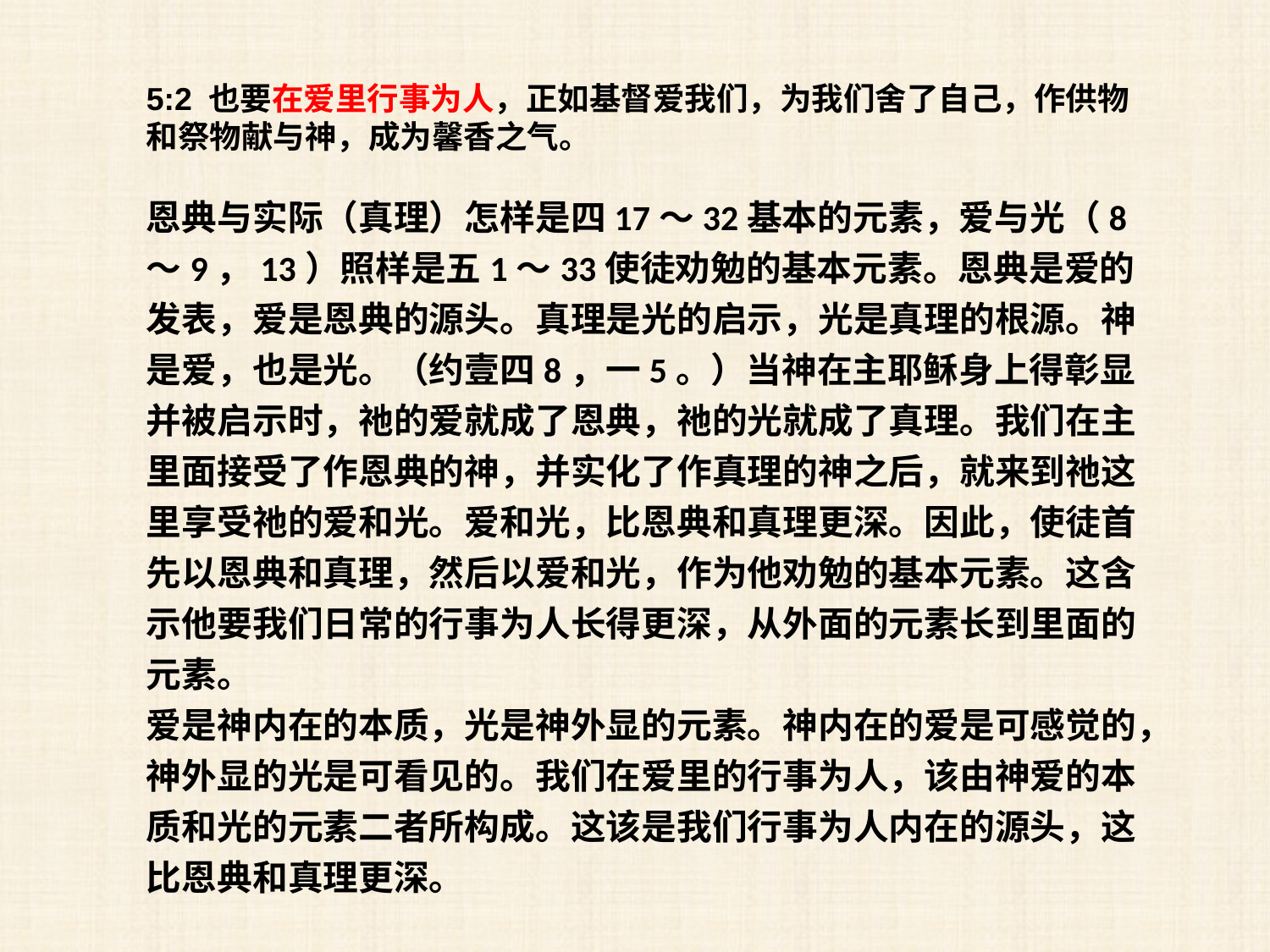

5:2 也要在爱里行事为人，正如基督爱我们，为我们舍了自己，作供物和祭物献与神，成为馨香之气。
恩典与实际（真理）怎样是四17～32基本的元素，爱与光（8～9，13）照样是五1～33使徒劝勉的基本元素。恩典是爱的发表，爱是恩典的源头。真理是光的启示，光是真理的根源。神是爱，也是光。（约壹四8，一5。）当神在主耶稣身上得彰显并被启示时，祂的爱就成了恩典，祂的光就成了真理。我们在主里面接受了作恩典的神，并实化了作真理的神之后，就来到祂这里享受祂的爱和光。爱和光，比恩典和真理更深。因此，使徒首先以恩典和真理，然后以爱和光，作为他劝勉的基本元素。这含示他要我们日常的行事为人长得更深，从外面的元素长到里面的元素。
爱是神内在的本质，光是神外显的元素。神内在的爱是可感觉的，神外显的光是可看见的。我们在爱里的行事为人，该由神爱的本质和光的元素二者所构成。这该是我们行事为人内在的源头，这比恩典和真理更深。